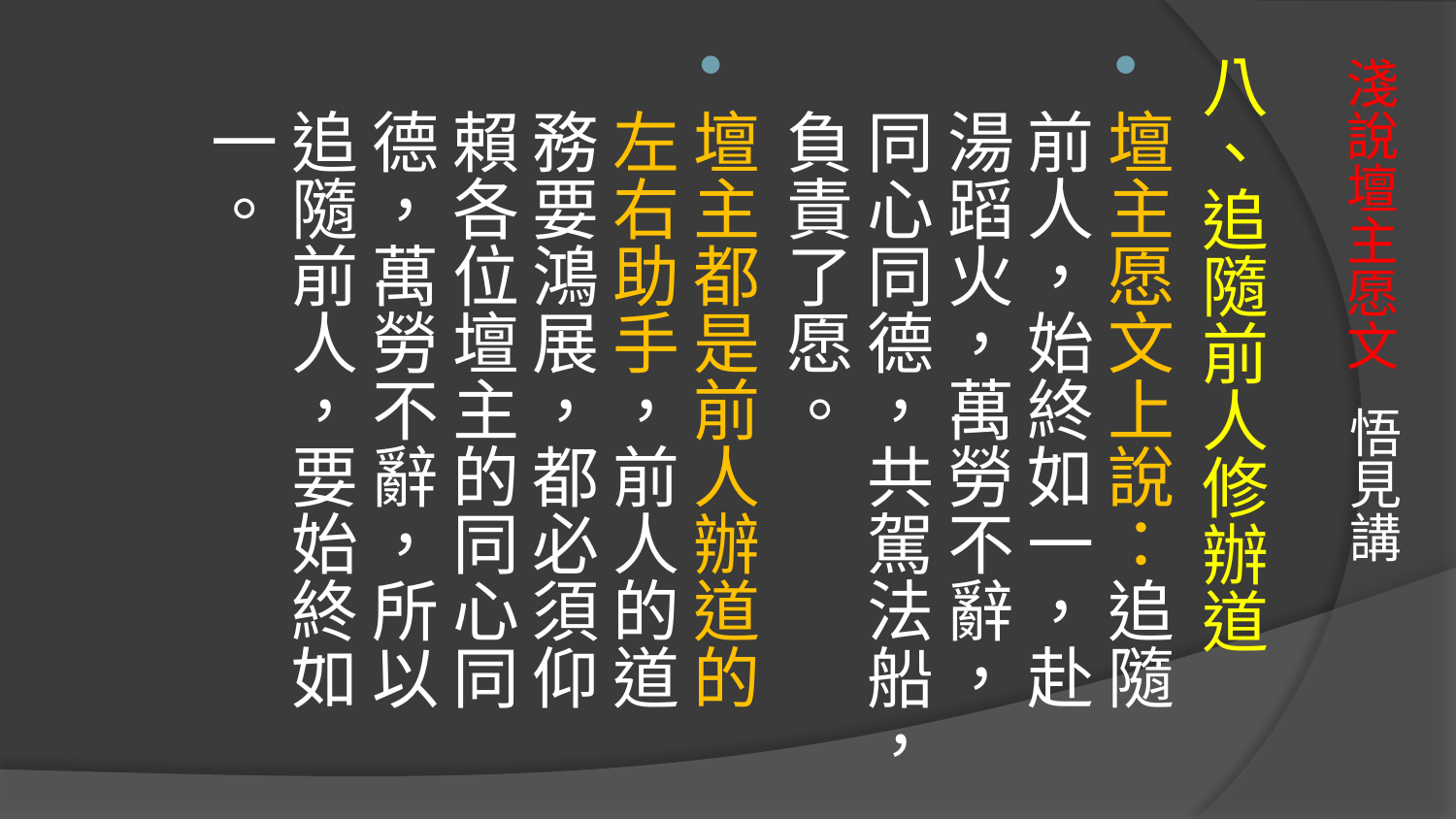

八、追隨前人修辦道
壇主愿文上說：追隨前人，始終如一，赴湯蹈火，萬勞不辭，同心同德，共駕法船，負責了愿。
壇主都是前人辦道的左右助手，前人的道務要鴻展，都必須仰賴各位壇主的同心同德，萬勞不辭，所以追隨前人，要始終如一。

# 淺說壇主愿文   悟見講